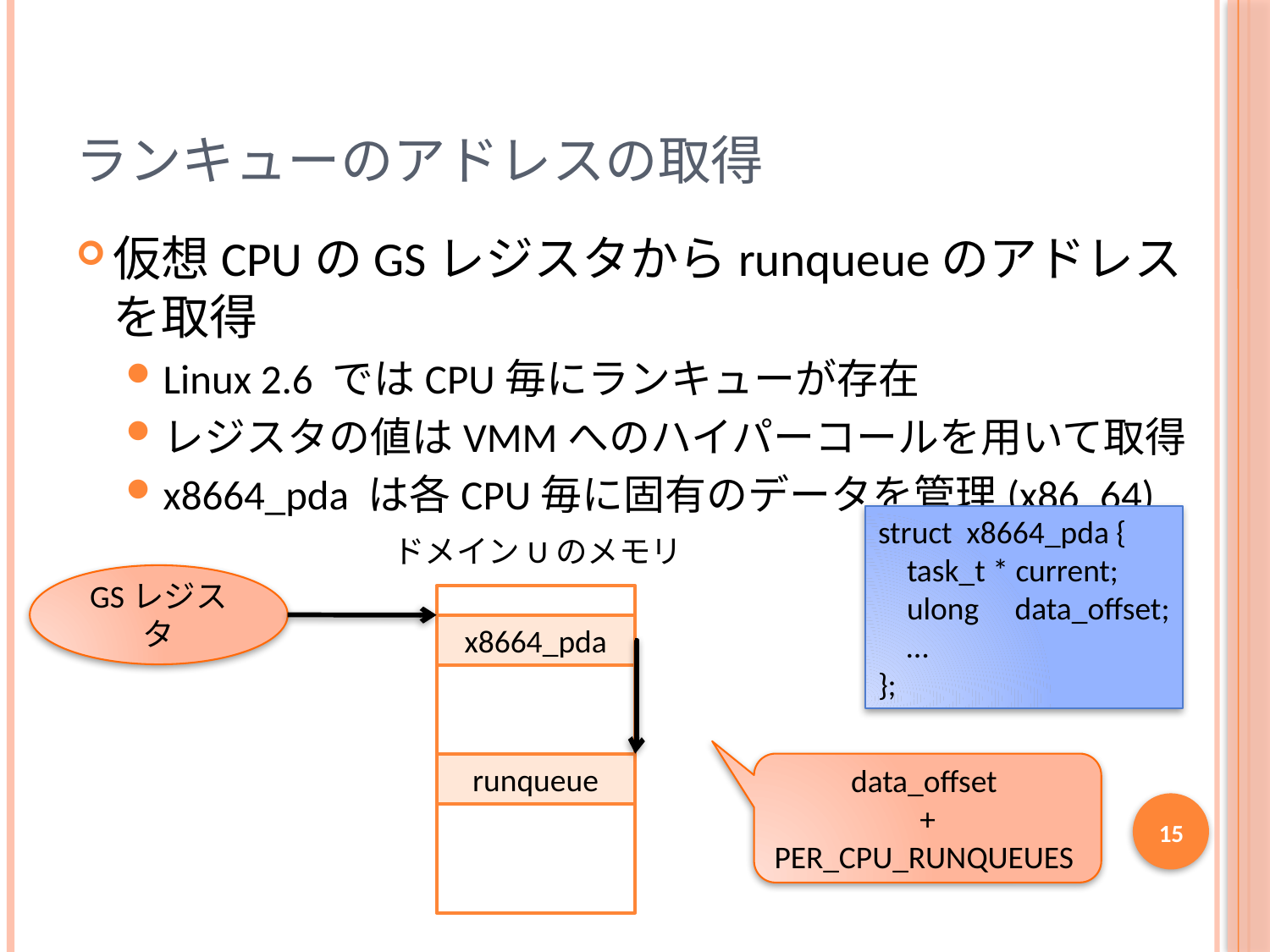

# ランキューのアドレスの取得
仮想CPUのGSレジスタからrunqueueのアドレスを取得
Linux 2.6 ではCPU毎にランキューが存在
レジスタの値はVMMへのハイパーコールを用いて取得
x8664_pda は各CPU毎に固有のデータを管理(x86_64)
struct  x8664_pda {
    task_t * current;
    ulong     data_offset;
    …
};
ドメインUのメモリ
GSレジスタ

x8664_pda

data_offset
+
PER_CPU_RUNQUEUES
runqueue
15